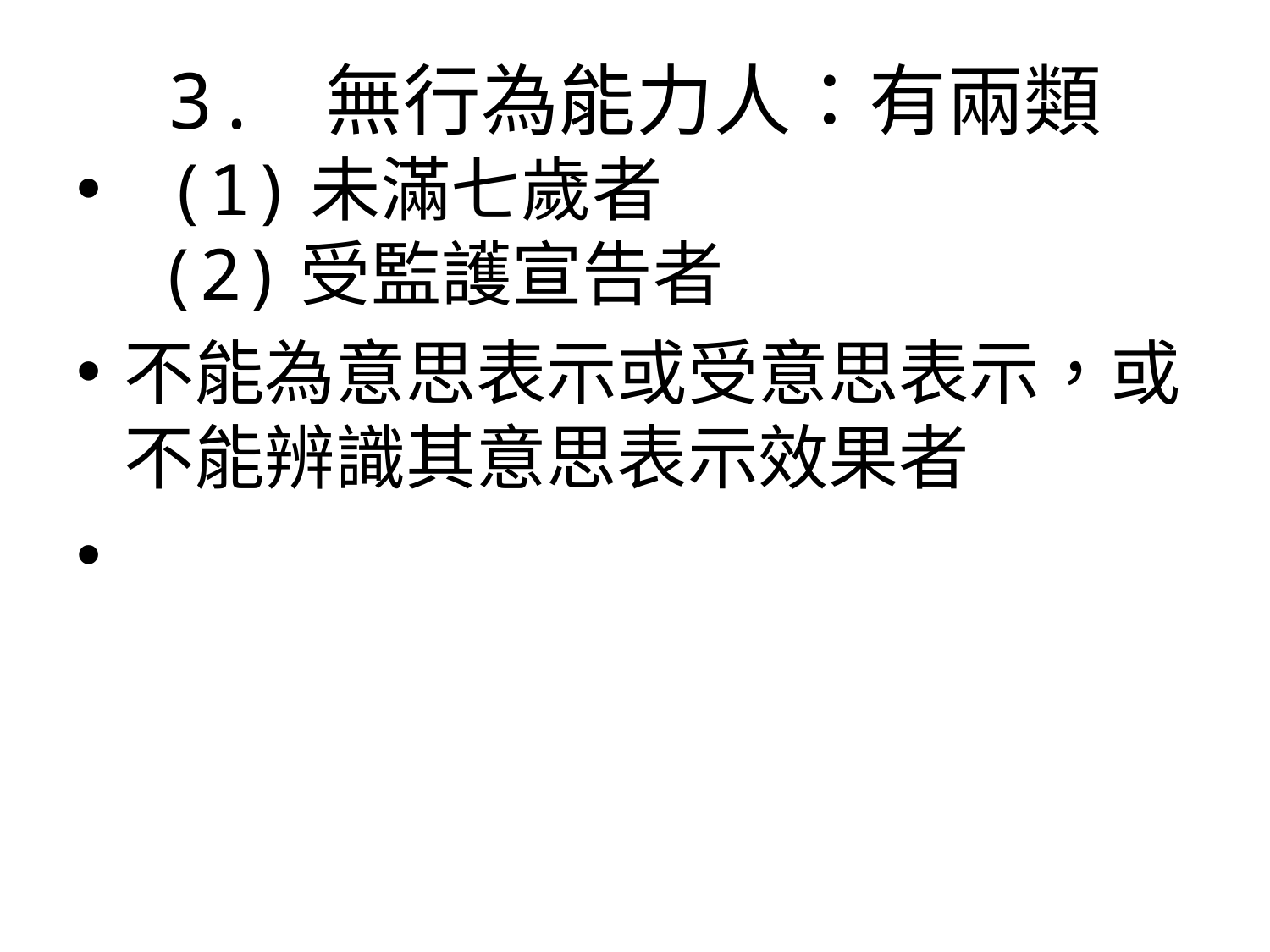

# 3. 無行為能力人：有兩類
 (1)未滿七歲者
 (2)受監護宣告者
不能為意思表示或受意思表示，或不能辨識其意思表示效果者